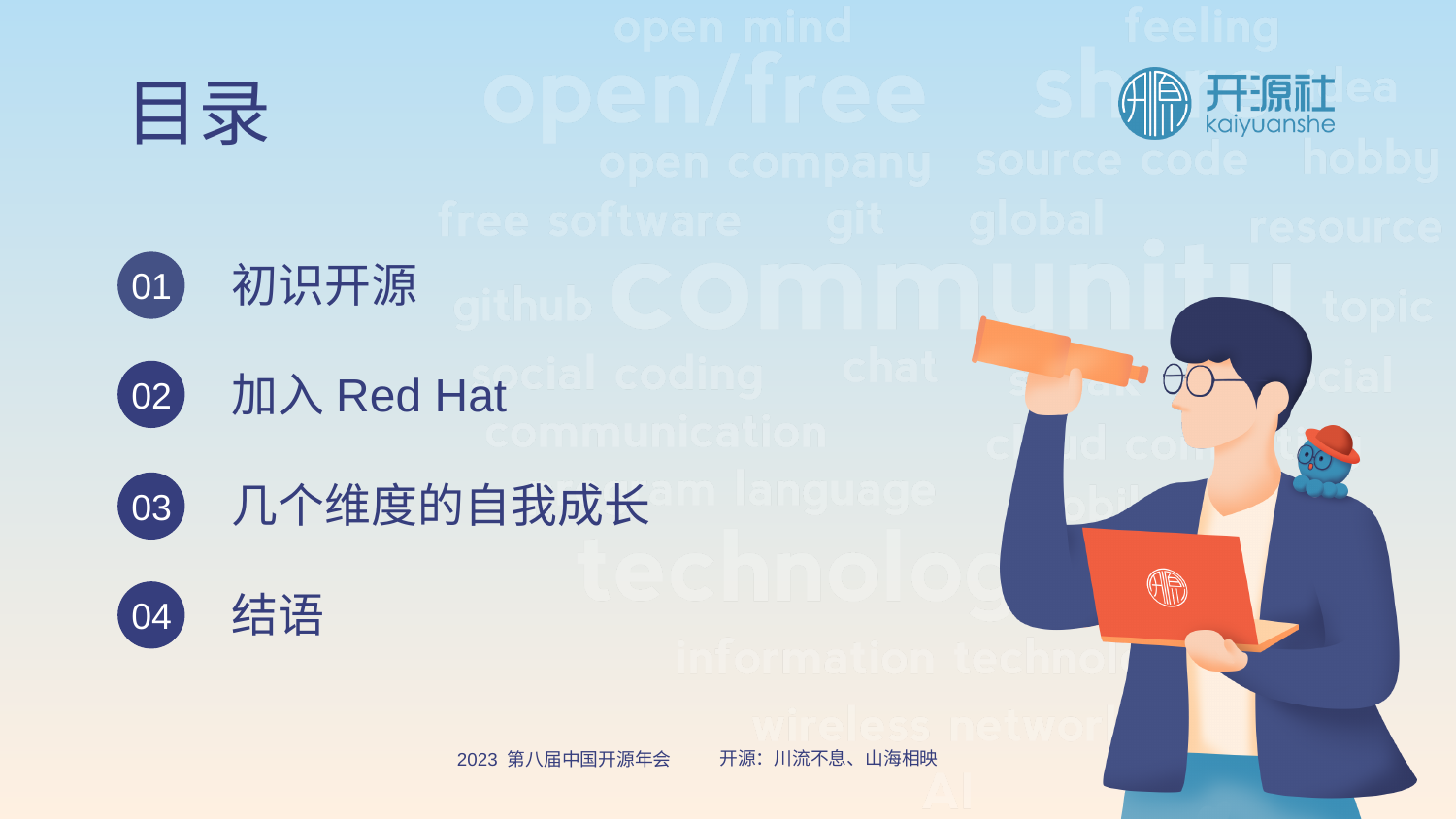

目录

初识开源
01

加入Red Hat
02

几个维度的自我成长

03

结语
04